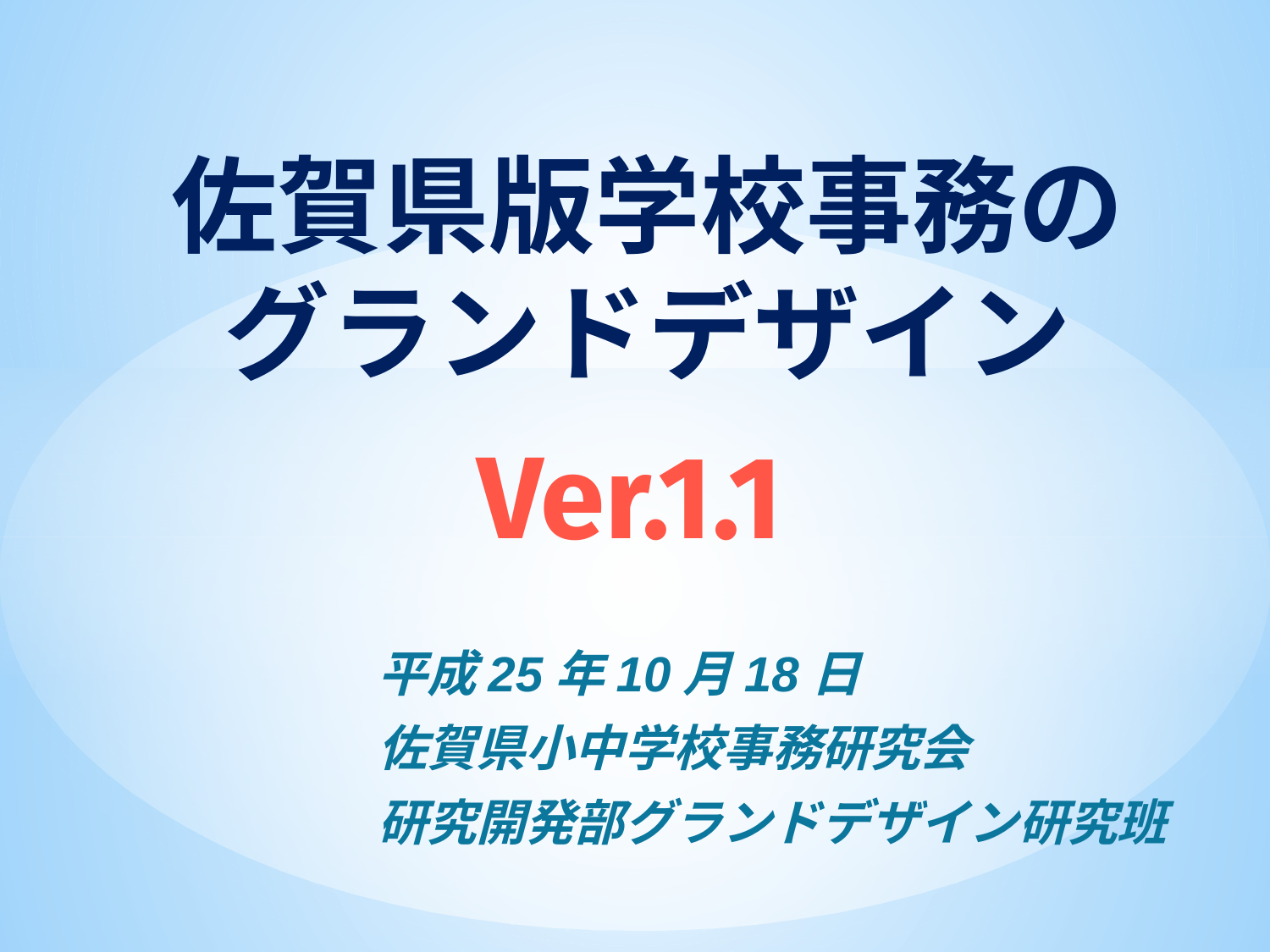

# 佐賀県版学校事務の グランドデザイン
Ver.1.1
平成25年10月18日
佐賀県小中学校事務研究会
研究開発部グランドデザイン研究班